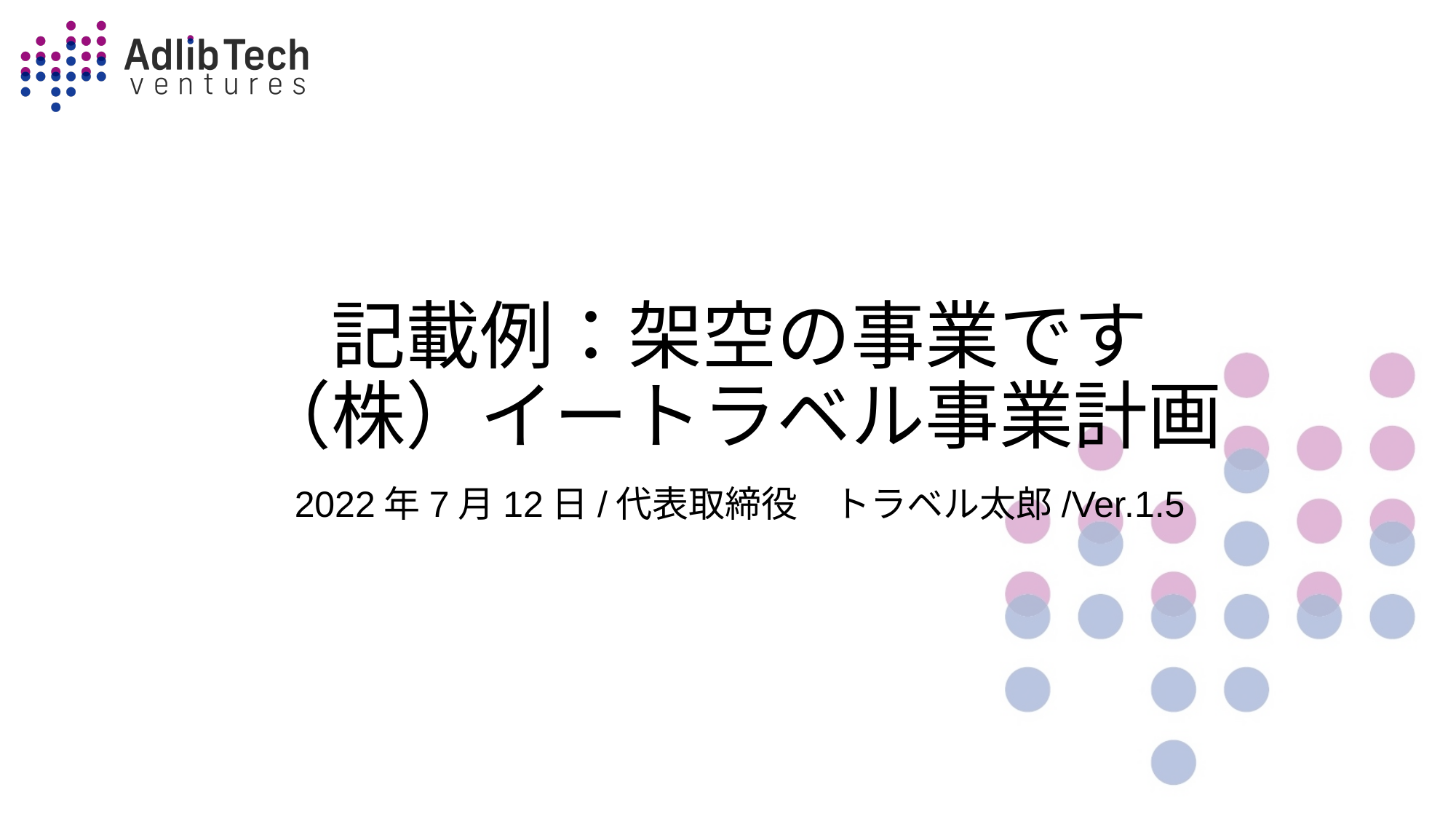

# 記載例：架空の事業です （株）イートラベル事業計画
2022年7月12日/代表取締役　トラベル太郎/Ver.1.5